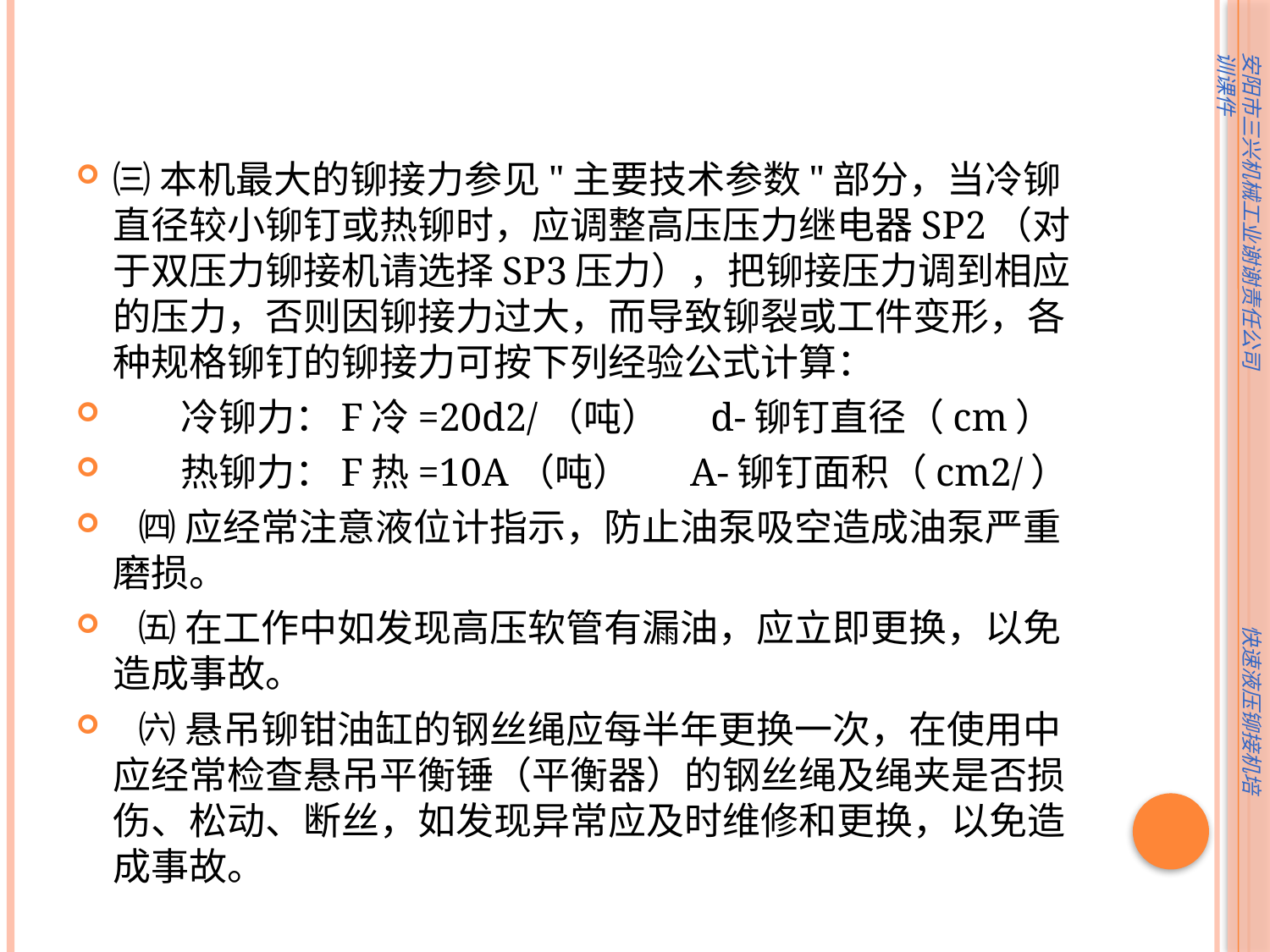

#
㈢ 本机最大的铆接力参见"主要技术参数"部分，当冷铆直径较小铆钉或热铆时，应调整高压压力继电器SP2（对于双压力铆接机请选择SP3压力），把铆接压力调到相应的压力，否则因铆接力过大，而导致铆裂或工件变形，各种规格铆钉的铆接力可按下列经验公式计算：
       冷铆力：F冷=20d2/（吨）     d-铆钉直径（cm）
       热铆力：F热=10A（吨）      A-铆钉面积（cm2/）
  ㈣ 应经常注意液位计指示，防止油泵吸空造成油泵严重磨损。
  ㈤ 在工作中如发现高压软管有漏油，应立即更换，以免造成事故。
  ㈥ 悬吊铆钳油缸的钢丝绳应每半年更换一次，在使用中应经常检查悬吊平衡锤（平衡器）的钢丝绳及绳夹是否损伤、松动、断丝，如发现异常应及时维修和更换，以免造成事故。

安阳市三兴机械工业谢谢责任公司                                       快速液压铆接机培训课件